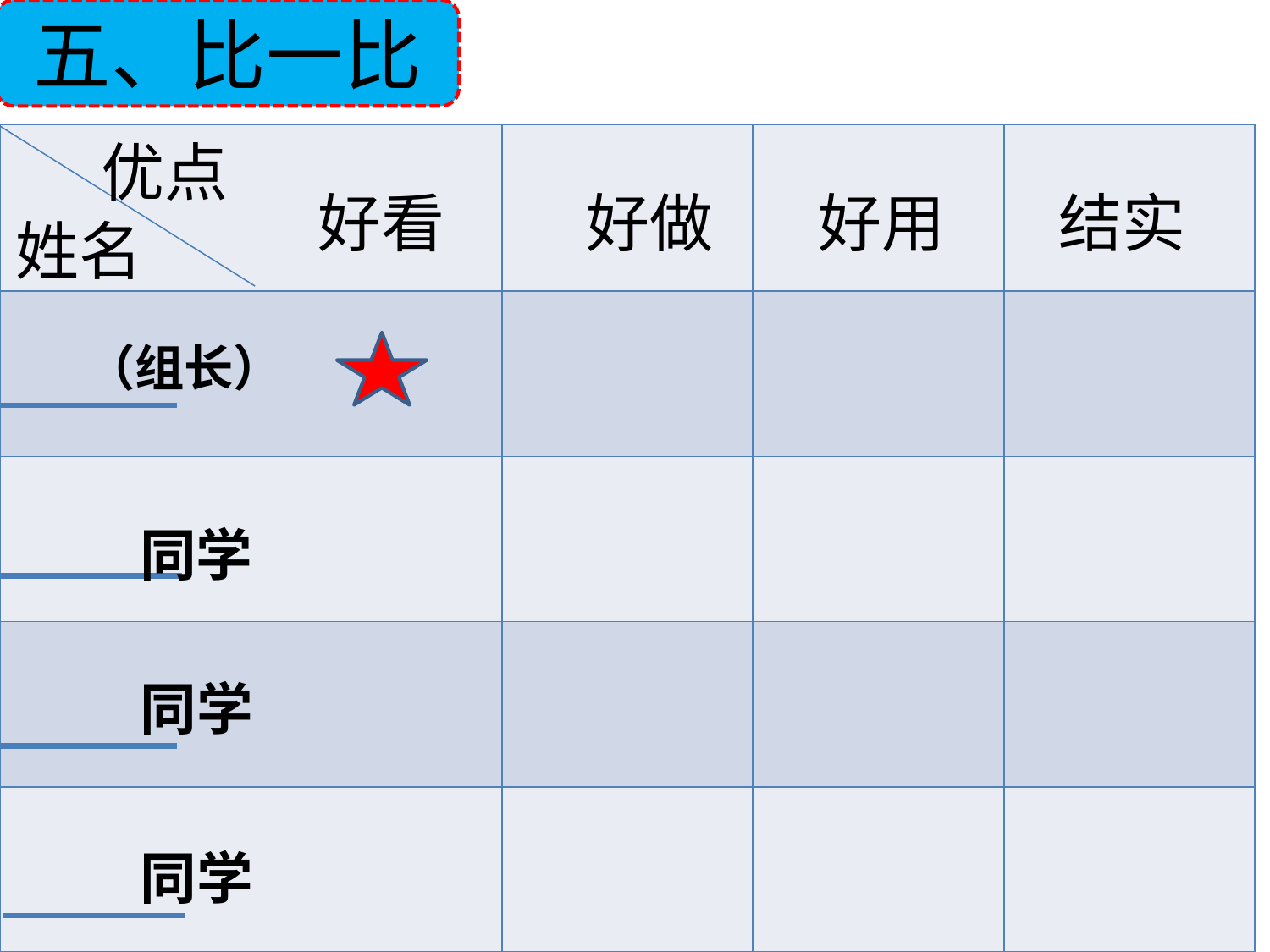

五、比一比
|  |  |  |  |  |
| --- | --- | --- | --- | --- |
|  |  |  |  |  |
|  |  |  |  |  |
|  |  |  |  |  |
|  |  |  |  |  |
优点
好看
好用
好做
结实
姓名
（组长）

同学
同学
同学